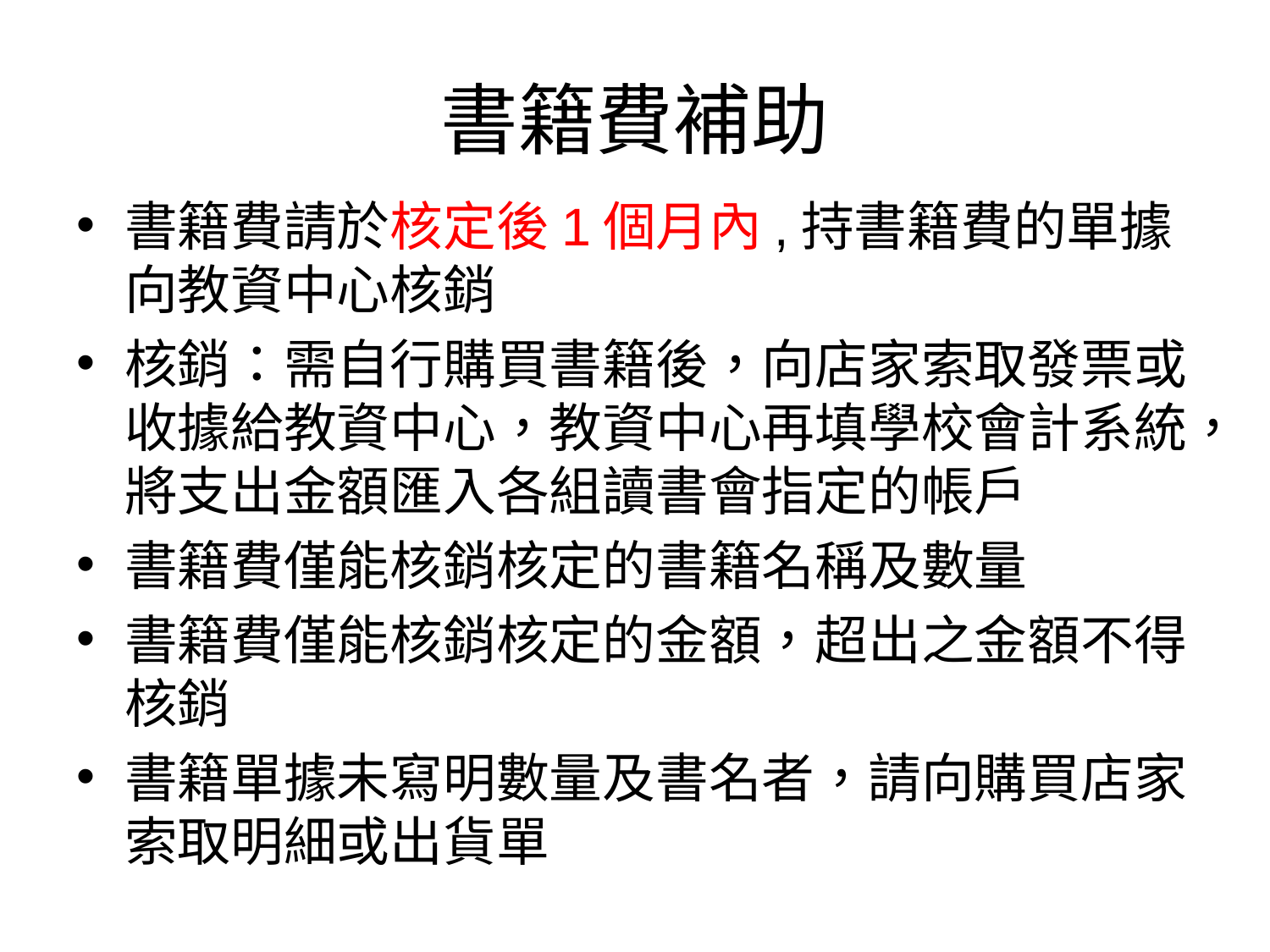

# 書籍費補助
書籍費請於核定後1個月內,持書籍費的單據向教資中心核銷
核銷：需自行購買書籍後，向店家索取發票或收據給教資中心，教資中心再填學校會計系統，將支出金額匯入各組讀書會指定的帳戶
書籍費僅能核銷核定的書籍名稱及數量
書籍費僅能核銷核定的金額，超出之金額不得核銷
書籍單據未寫明數量及書名者，請向購買店家索取明細或出貨單